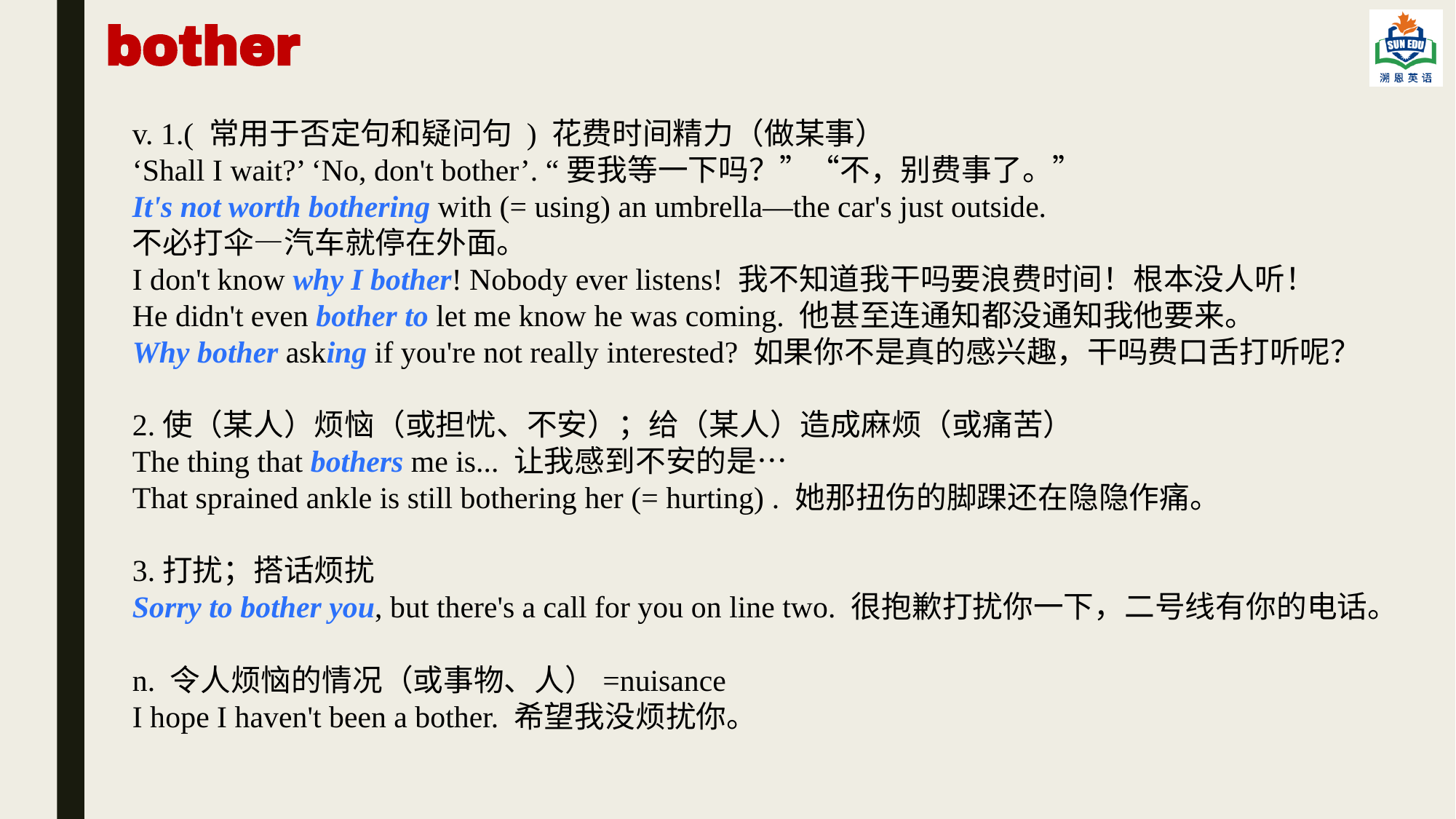

bother
v. 1.( 常用于否定句和疑问句 ) 花费时间精力（做某事）
‘Shall I wait?’ ‘No, don't bother’. “要我等一下吗？”“不，别费事了。”
It's not worth bothering with (= using) an umbrella—the car's just outside.
不必打伞—汽车就停在外面。
I don't know why I bother! Nobody ever listens! 我不知道我干吗要浪费时间！根本没人听！
He didn't even bother to let me know he was coming. 他甚至连通知都没通知我他要来。
Why bother asking if you're not really interested? 如果你不是真的感兴趣，干吗费口舌打听呢？

2.使（某人）烦恼（或担忧、不安）；给（某人）造成麻烦（或痛苦）
The thing that bothers me is... 让我感到不安的是…
That sprained ankle is still bothering her (= hurting) . 她那扭伤的脚踝还在隐隐作痛。

3.打扰；搭话烦扰
Sorry to bother you, but there's a call for you on line two. 很抱歉打扰你一下，二号线有你的电话。

n. 令人烦恼的情况（或事物、人）=nuisance
I hope I haven't been a bother. 希望我没烦扰你。